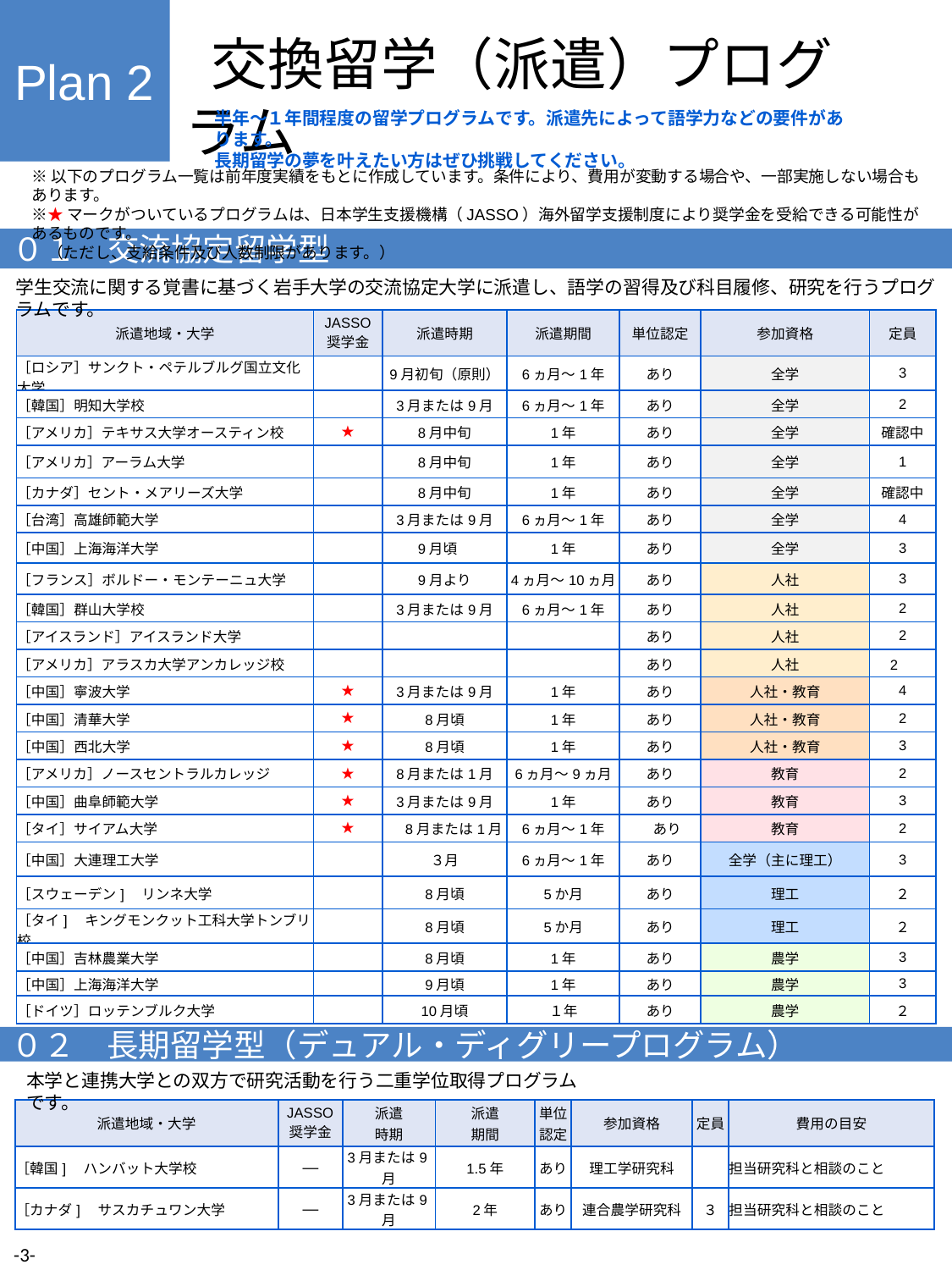

Plan 2
 交換留学（派遣）プログラム
半年～１年間程度の留学プログラムです。派遣先によって語学力などの要件があります。
長期留学の夢を叶えたい方はぜひ挑戦してください。
※以下のプログラム一覧は前年度実績をもとに作成しています。条件により、費用が変動する場合や、一部実施しない場合もあります。
※★マークがついているプログラムは、日本学生支援機構（JASSO）海外留学支援制度により奨学金を受給できる可能性があるものです。
　（ただし、支給条件及び人数制限があります。）
０１　交流協定留学型
学生交流に関する覚書に基づく岩手大学の交流協定大学に派遣し、語学の習得及び科目履修、研究を行うプログラムです。
| 派遣地域・大学 | JASSO 奨学金 | 派遣時期 | 派遣期間 | 単位認定 | 参加資格 | 定員 |
| --- | --- | --- | --- | --- | --- | --- |
| ［ロシア］サンクト・ペテルブルグ国立文化大学 |  | 9月初旬（原則） | 6ヵ月～1年 | あり | 全学 | 3 |
| ［韓国］明知大学校 |  | 3月または9月 | 6ヵ月～1年 | あり | 全学 | 2 |
| ［アメリカ］テキサス大学オースティン校 | ★ | 8月中旬 | 1年 | あり | 全学 | 確認中 |
| ［アメリカ］アーラム大学 |  | 8月中旬 | 1年 | あり | 全学 | 1 |
| ［カナダ］セント・メアリーズ大学 |  | 8月中旬 | 1年 | あり | 全学 | 確認中 |
| ［台湾］高雄師範大学 |  | 3月または9月 | 6ヵ月～1年 | あり | 全学 | 4 |
| ［中国］上海海洋大学 |  | 9月頃 | 1年 | あり | 全学 | 3 |
| ［フランス］ボルドー・モンテーニュ大学 |  | 9月より | 4ヵ月～10ヵ月 | あり | 人社 | 3 |
| ［韓国］群山大学校 |  | 3月または9月 | 6ヵ月～1年 | あり | 人社 | 2 |
| ［アイスランド］アイスランド大学 |  |  |  | あり | 人社 | 2 |
| ［アメリカ］アラスカ大学アンカレッジ校 |  |  |  | あり | 人社 | 2 |
| ［中国］寧波大学 | ★ | 3月または9月 | 1年 | あり | 人社・教育 | 4 |
| ［中国］清華大学 | ★ | 8月頃 | 1年 | あり | 人社・教育 | 2 |
| ［中国］西北大学 | ★ | 8月頃 | 1年 | あり | 人社・教育 | 3 |
| ［アメリカ］ノースセントラルカレッジ | ★ | 8月または1月 | 6ヵ月～9ヵ月 | あり | 教育 | 2 |
| ［中国］曲阜師範大学 | ★ | 3月または9月 | 1年 | あり | 教育 | 3 |
| ［タイ］サイアム大学 | ★ | 8月または1月 | 6ヵ月～1年 | あり | 教育 | 2 |
| ［中国］大連理工大学 |  | ３月 | 6ヵ月～1年 | あり | 全学（主に理工） | 3 |
| ［スウェーデン]　リンネ大学 |  | 8月頃 | 5か月 | あり | 理工 | ２ |
| ［タイ]　キングモンクット工科大学トンブリ校 |  | 8月頃 | 5か月 | あり | 理工 | ２ |
| ［中国］吉林農業大学 |  | 8月頃 | 1年 | あり | 農学 | 3 |
| ［中国］上海海洋大学 |  | 9月頃 | 1年 | あり | 農学 | 3 |
| ［ドイツ］ロッテンブルク大学 |  | 10月頃 | １年 | あり | 農学 | ２ |
０２　長期留学型（デュアル・ディグリープログラム）
本学と連携大学との双方で研究活動を行う二重学位取得プログラムです。
| 派遣地域・大学 | JASSO 奨学金 | 派遣 時期 | 派遣 期間 | 単位 認定 | 参加資格 | 定員 | 費用の目安 |
| --- | --- | --- | --- | --- | --- | --- | --- |
| ［韓国]　ハンバット大学校 | ― | 3月または9月 | 1.5年 | あり | 理工学研究科 |  | 担当研究科と相談のこと |
| ［カナダ]　サスカチュワン大学 | ― | 3月または9月 | 2年 | あり | 連合農学研究科 | ３ | 担当研究科と相談のこと |
-3-